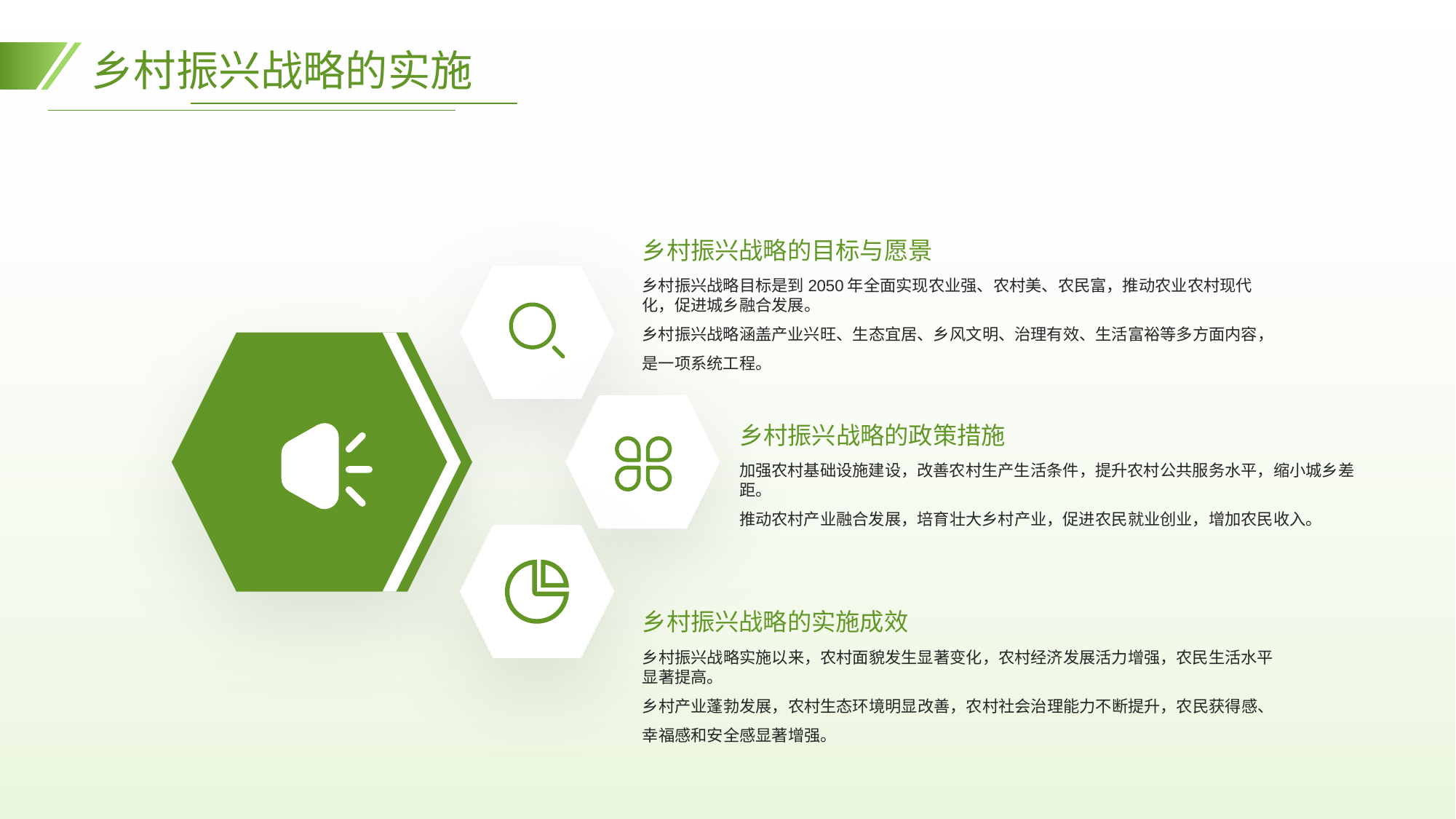

乡村振兴战略的实施

乡村振兴战略的目标与愿景

乡村振兴战略目标是到2050年全面实现农业强、农村美、农民富，推动农业农村现代化，促进城乡融合发展。
乡村振兴战略涵盖产业兴旺、生态宜居、乡风文明、治理有效、生活富裕等多方面内容，是一项系统工程。

乡村振兴战略的政策措施

加强农村基础设施建设，改善农村生产生活条件，提升农村公共服务水平，缩小城乡差距。
推动农村产业融合发展，培育壮大乡村产业，促进农民就业创业，增加农民收入。

乡村振兴战略的实施成效
乡村振兴战略实施以来，农村面貌发生显著变化，农村经济发展活力增强，农民生活水平显著提高。
乡村产业蓬勃发展，农村生态环境明显改善，农村社会治理能力不断提升，农民获得感、幸福感和安全感显著增强。